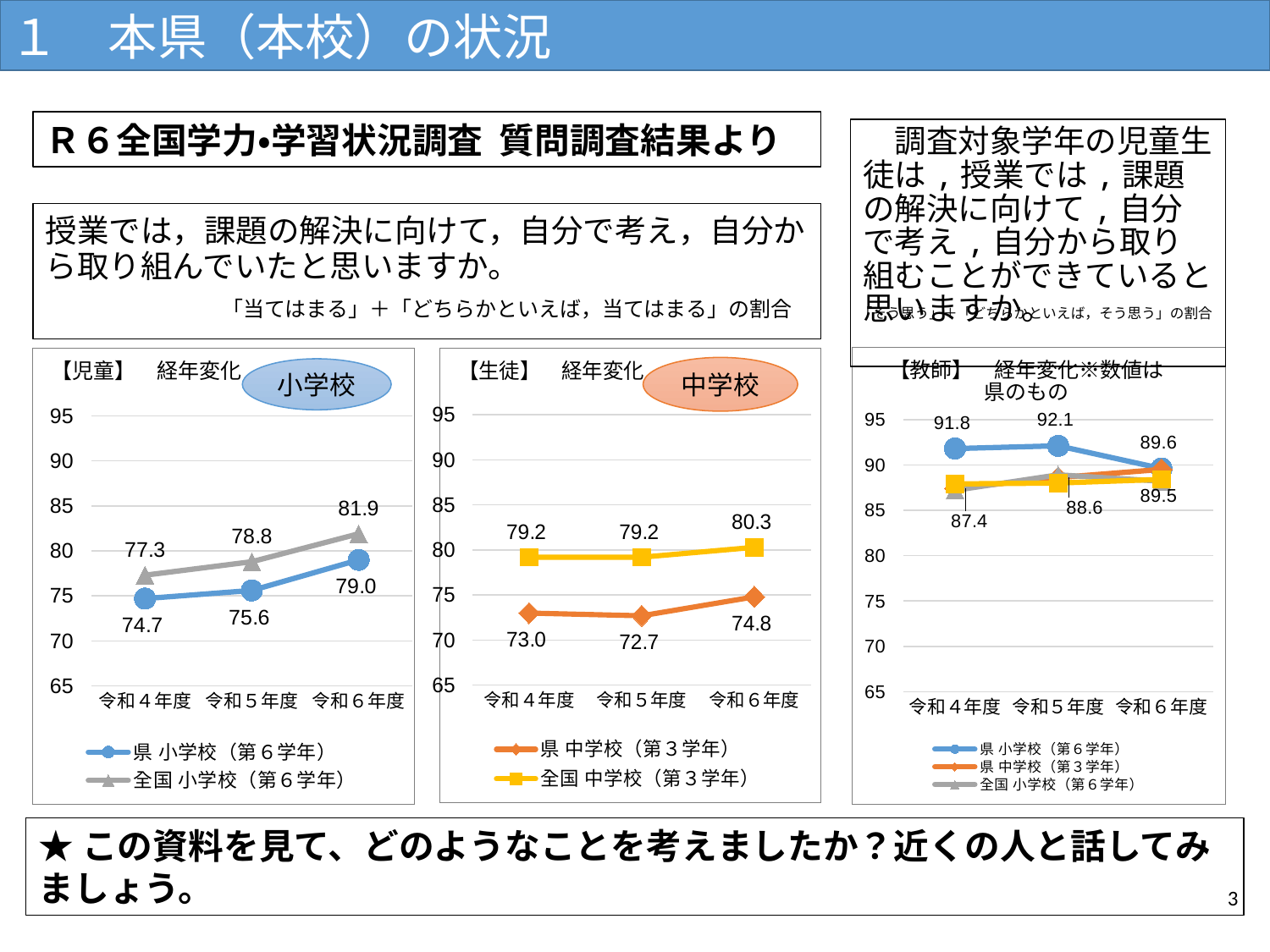

１　本県（本校）の状況
Ｒ６全国学力・学習状況調査  質問調査結果より
　調査対象学年の児童生徒は,授業では,課題の解決に向けて,自分で考え,自分から取り組むことができていると思いますか。

授業では，課題の解決に向けて，自分で考え，自分から取り組んでいたと思いますか。

「当てはまる」＋「どちらかといえば，当てはまる」の割合
「そう思う」＋「どちらかといえば，そう思う」の割合

### Chart: 【教師】　経年変化※数値は県のもの

| Category | 県 小学校（第６学年） | 県 中学校（第３学年） | 全国 小学校（第６学年） | 全国 中学校（第３学年） |
|---|---|---|---|---|
| 令和６年度 | 89.6 | 89.5 | 88.2 | 88.4 |
| 令和５年度 | 92.1 | 88.6 | 88.9 | 88.0 |
| 令和４年度 | 91.8 | 87.4 | 87.2 | 87.9 |

### Chart: 【児童】　経年変化

| Category | 県 小学校（第６学年） | 全国 小学校（第６学年） |
|---|---|---|
| 令和６年度 | 79.0 | 81.9 |
| 令和５年度 | 75.6 | 78.8 |
| 令和４年度 | 74.7 | 77.3 |

### Chart: 【生徒】　経年変化

| Category | 県 中学校（第３学年） | 全国 中学校（第３学年） |
|---|---|---|
| 令和６年度 | 74.8 | 80.3 |
| 令和５年度 | 72.7 | 79.2 |
| 令和４年度 | 73.0 | 79.2 |
中学校
小学校
★この資料を見て、どのようなことを考えましたか？近くの人と話してみましょう。
3